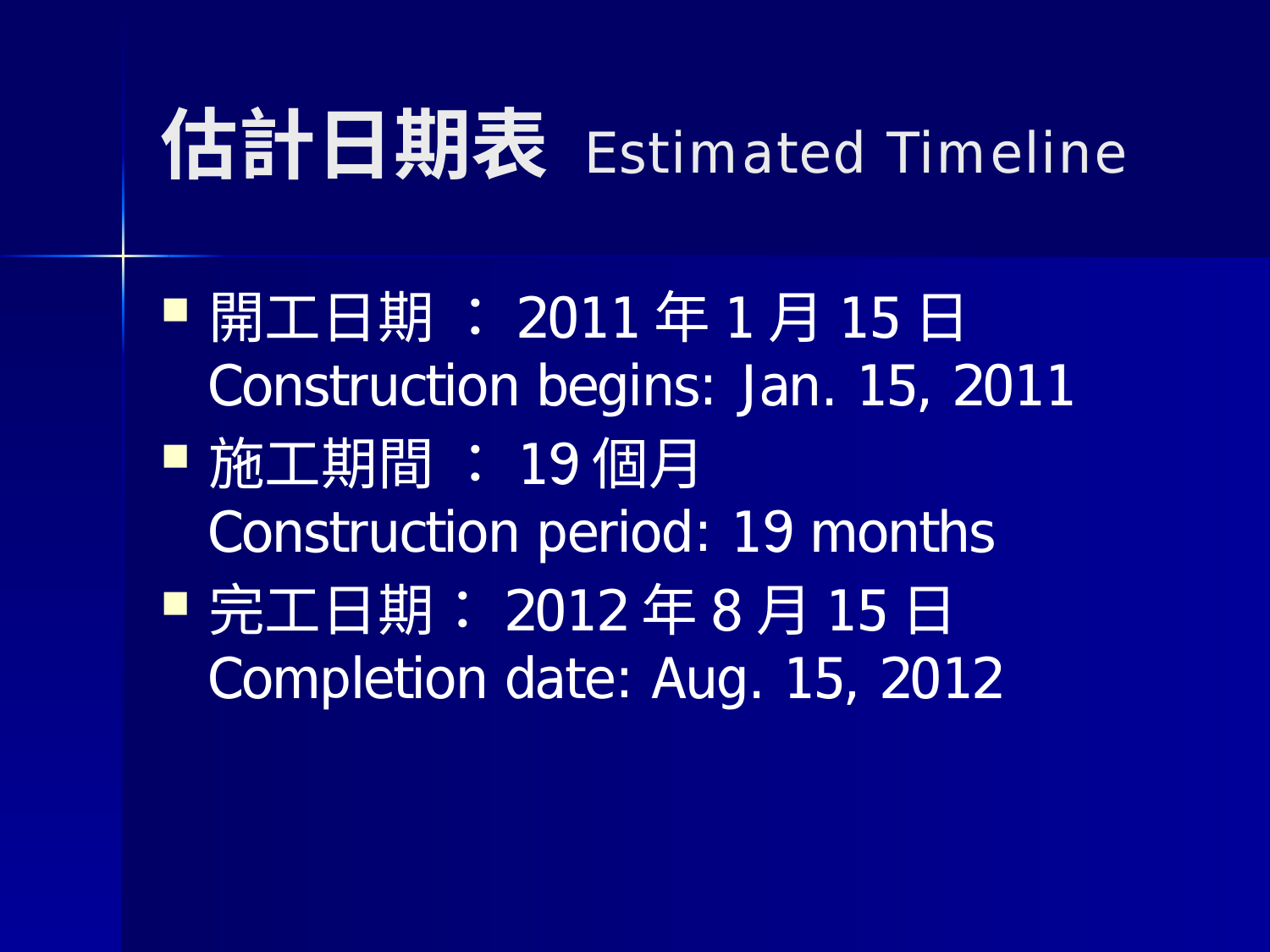

# 估計日期表 Estimated Timeline
開工日期 ：2011年1月15日       Construction begins: Jan. 15, 2011
施工期間 ：19個月                         Construction period: 19 months
完工日期：2012年8月15日              Completion date: Aug. 15, 2012